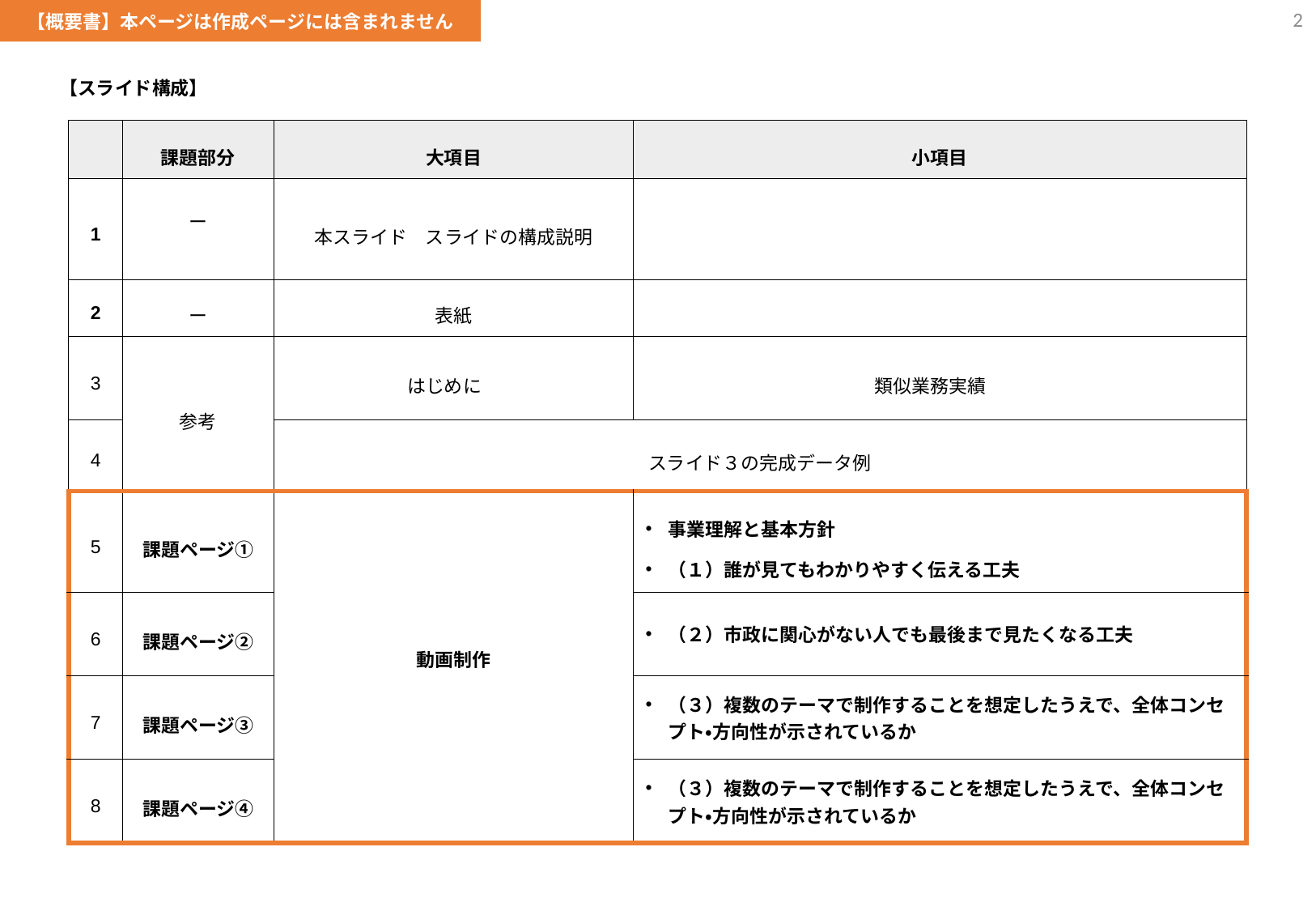

【概要書】本ページは作成ページには含まれません
2
【スライド構成】
|  | 課題部分 | 大項目 | 小項目 |
| --- | --- | --- | --- |
| 1 | ー | 本スライド　スライドの構成説明 |  |
| 2 | ー | 表紙 |  |
| 3 | 参考 | はじめに | 類似業務実績 |
| 4 |  | スライド３の完成データ例 |  |
| 5 | 課題ページ① | 動画制作 | 事業理解と基本方針 （１）誰が見てもわかりやすく伝える工夫 |
| 6 | 課題ページ② |  | （２）市政に関心がない人でも最後まで見たくなる工夫 |
| 7 | 課題ページ③ |  | （３）複数のテーマで制作することを想定したうえで、全体コンセプト・方向性が示されているか |
| 8 | 課題ページ④ |  | （３）複数のテーマで制作することを想定したうえで、全体コンセプト・方向性が示されているか |